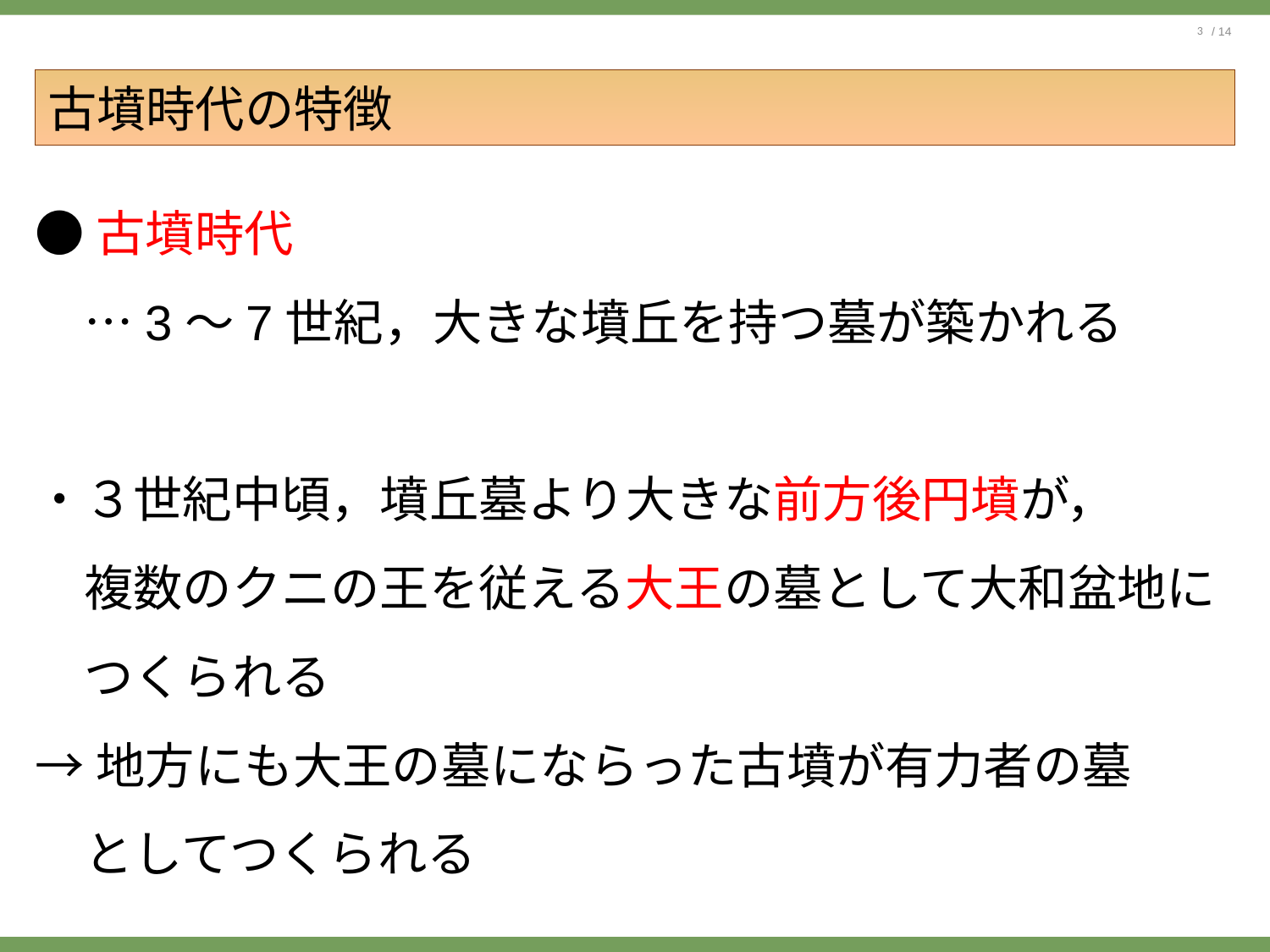

# 古墳時代の特徴
●古墳時代
　…3～7世紀，大きな墳丘を持つ墓が築かれる

・３世紀中頃，墳丘墓より大きな前方後円墳が，
　複数のクニの王を従える大王の墓として大和盆地に
　つくられる
→地方にも大王の墓にならった古墳が有力者の墓
　としてつくられる